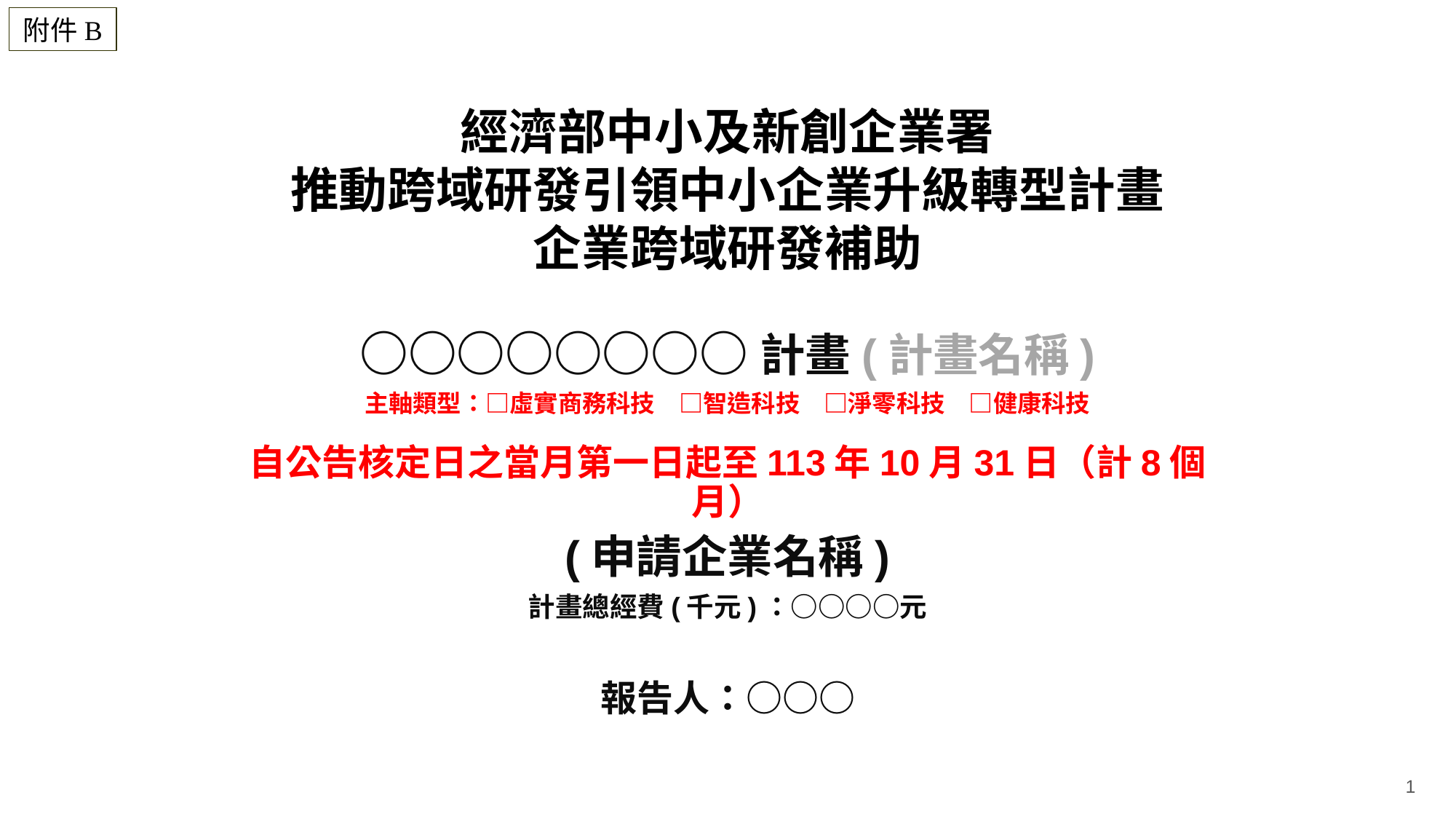

附件B
經濟部中小及新創企業署
推動跨域研發引領中小企業升級轉型計畫
企業跨域研發補助
○○○○○○○○計畫(計畫名稱)
主軸類型：□虛實商務科技　□智造科技　□淨零科技　□健康科技
自公告核定日之當月第一日起至113年10月31日（計8個月）
(申請企業名稱)
計畫總經費(千元)：○○○○元

報告人：○○○
1